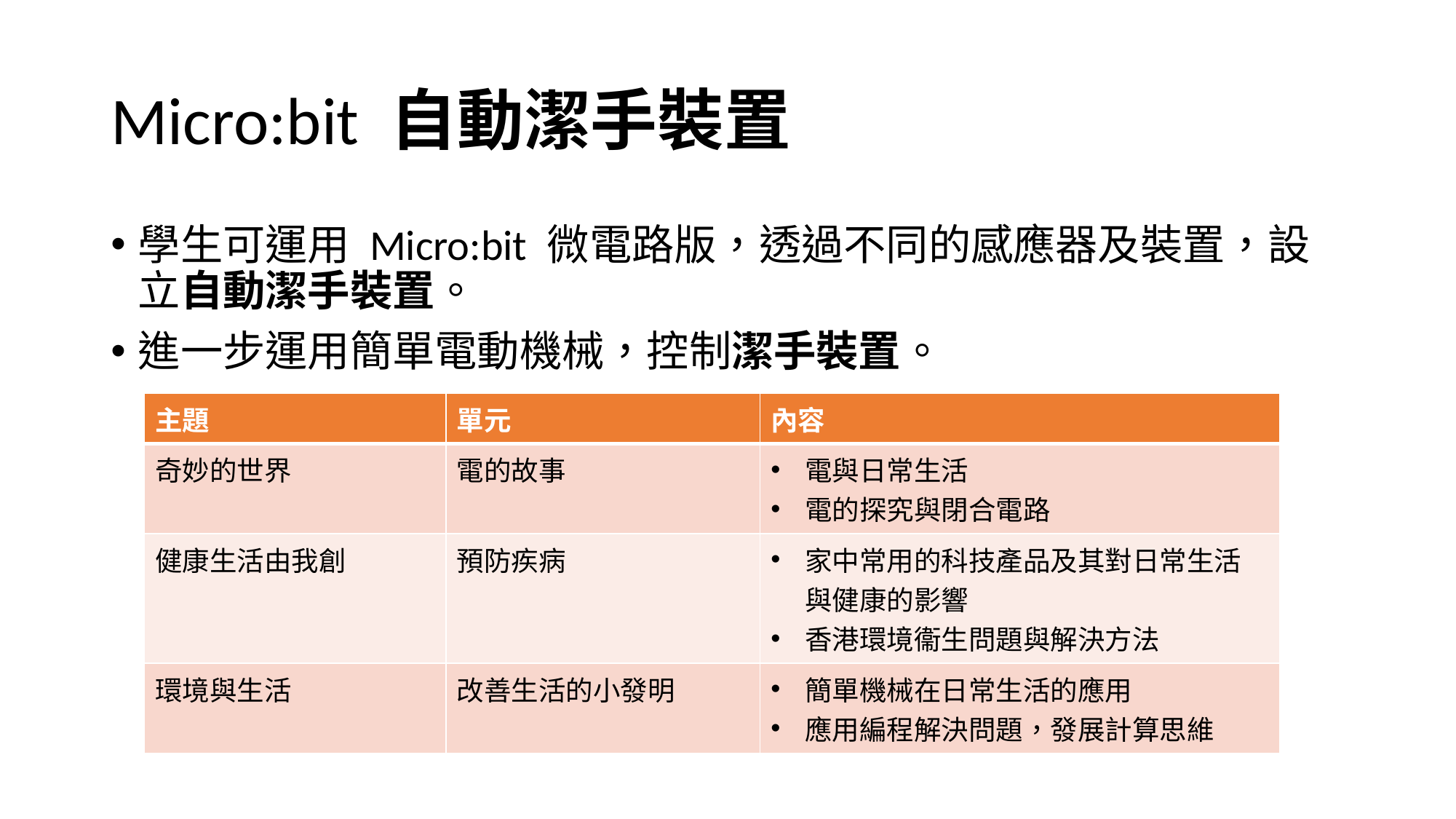

# Micro:bit 自動潔手裝置
學生可運用 Micro:bit 微電路版，透過不同的感應器及裝置，設立自動潔手裝置。
進一步運用簡單電動機械，控制潔手裝置。

| 主題 | 單元 | 內容 |
| --- | --- | --- |
| 奇妙的世界 | 電的故事 | 電與日常生活 電的探究與閉合電路 |
| 健康生活由我創 | 預防疾病 | 家中常用的科技產品及其對日常生活 與健康的影響 香港環境衞生問題與解決方法 |
| 環境與生活 | 改善生活的小發明 | 簡單機械在日常生活的應用 應用編程解決問題，發展計算思維 |